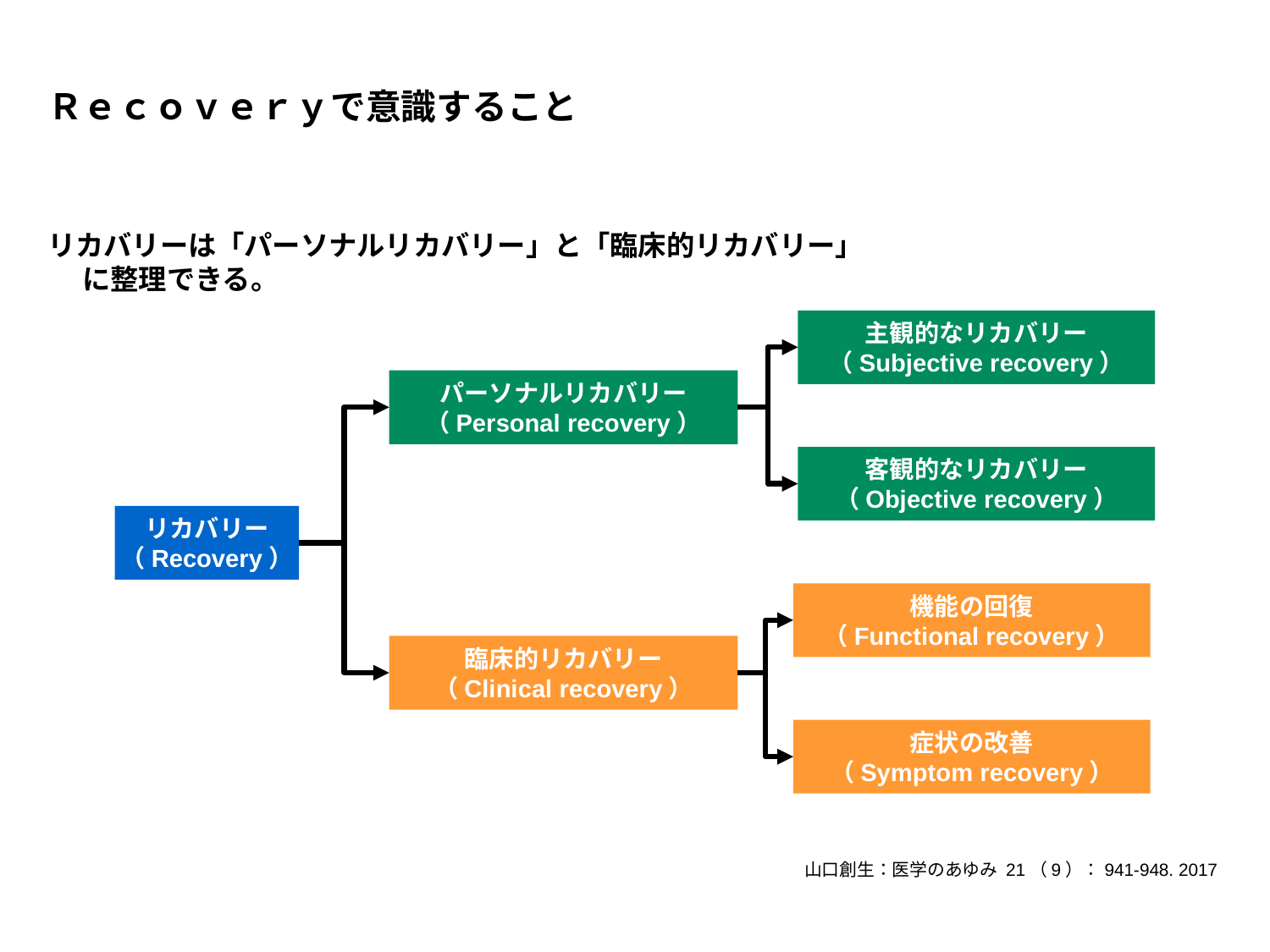

# Ｒｅｃｏｖｅｒｙで意識すること
リカバリーは「パーソナルリカバリー」と「臨床的リカバリー」に整理できる。
主観的なリカバリー
（Subjective recovery）
パーソナルリカバリー
（Personal recovery）
客観的なリカバリー
（Objective recovery）
リカバリー
（Recovery）
機能の回復
（Functional recovery）
臨床的リカバリー
（Clinical recovery）
症状の改善
（Symptom recovery）
山口創生：医学のあゆみ 21（9）：941-948. 2017